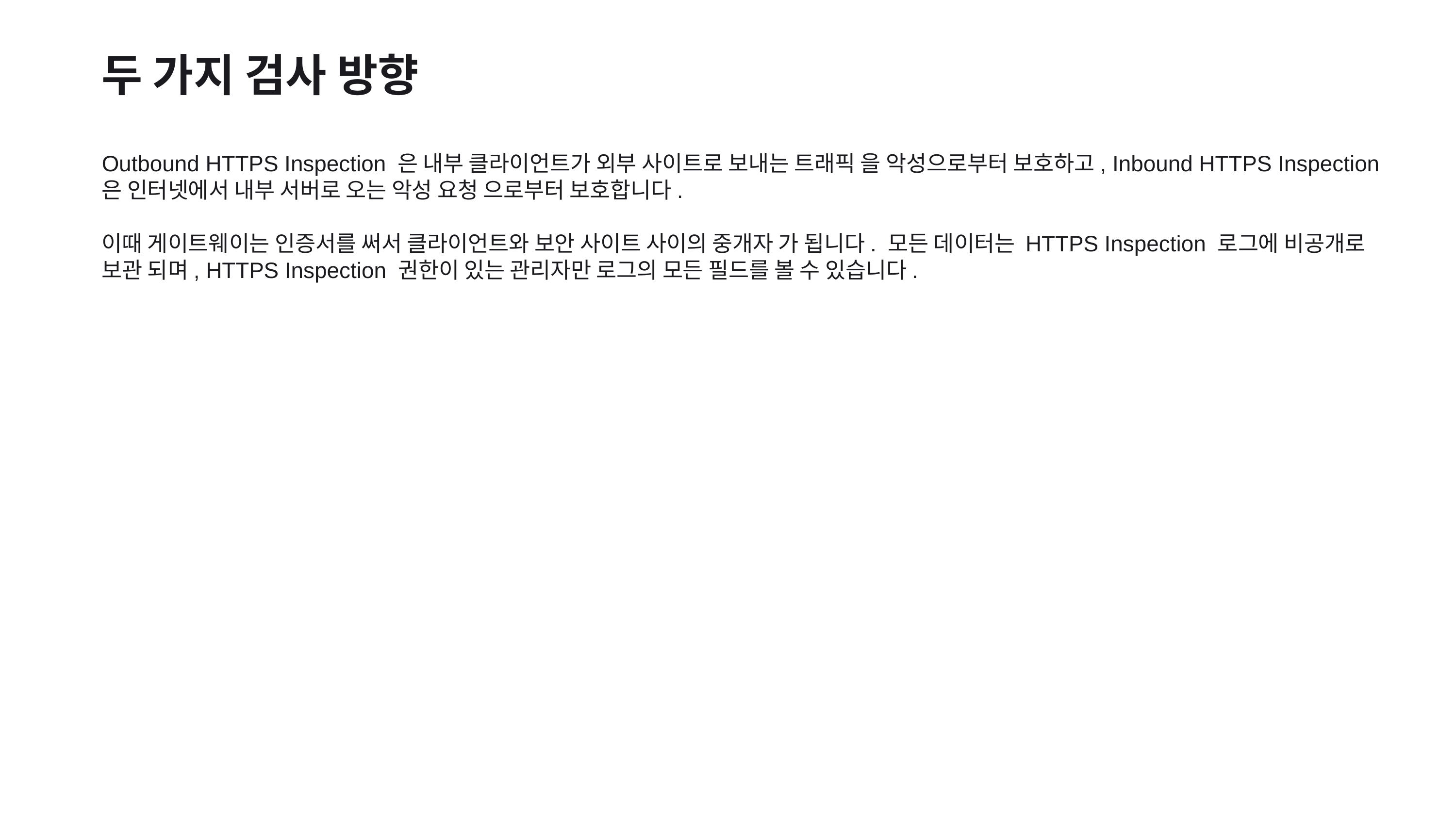

두 가지 검사 방향
Outbound HTTPS Inspection 은 내부 클라이언트가 외부 사이트로 보내는 트래픽 을 악성으로부터 보호하고, Inbound HTTPS Inspection 은 인터넷에서 내부 서버로 오는 악성 요청 으로부터 보호합니다.

이때 게이트웨이는 인증서를 써서 클라이언트와 보안 사이트 사이의 중개자 가 됩니다. 모든 데이터는 HTTPS Inspection 로그에 비공개로 보관 되며, HTTPS Inspection 권한이 있는 관리자만 로그의 모든 필드를 볼 수 있습니다.